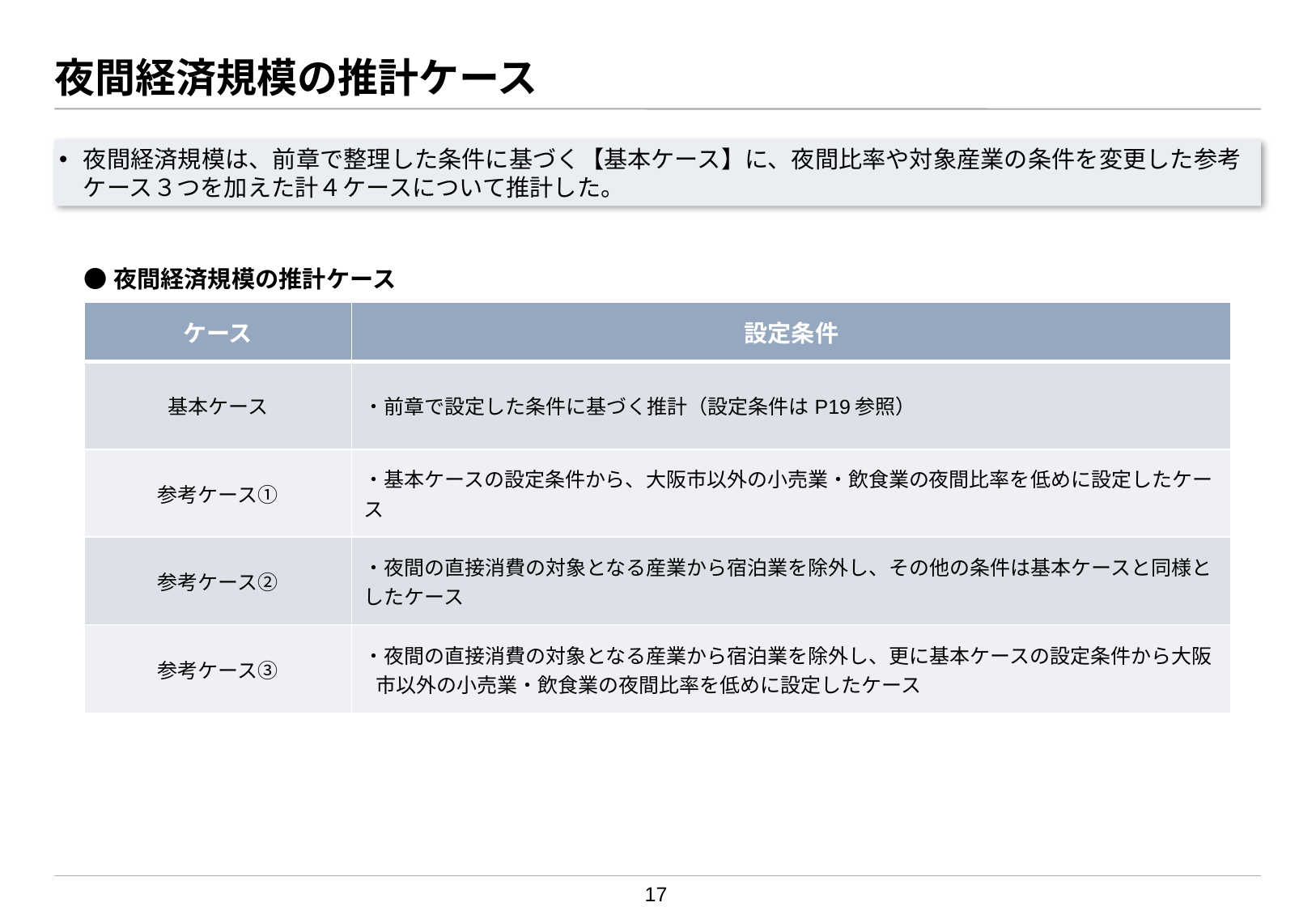

# 夜間経済規模の推計ケース
夜間経済規模は、前章で整理した条件に基づく【基本ケース】に、夜間比率や対象産業の条件を変更した参考ケース３つを加えた計４ケースについて推計した。
●夜間経済規模の推計ケース
| ケース | 設定条件 |
| --- | --- |
| 基本ケース | ・前章で設定した条件に基づく推計（設定条件はP19参照） |
| 参考ケース① | ・基本ケースの設定条件から、大阪市以外の小売業・飲食業の夜間比率を低めに設定したケース |
| 参考ケース② | ・夜間の直接消費の対象となる産業から宿泊業を除外し、その他の条件は基本ケースと同様としたケース |
| 参考ケース③ | ・夜間の直接消費の対象となる産業から宿泊業を除外し、更に基本ケースの設定条件から大阪市以外の小売業・飲食業の夜間比率を低めに設定したケース |